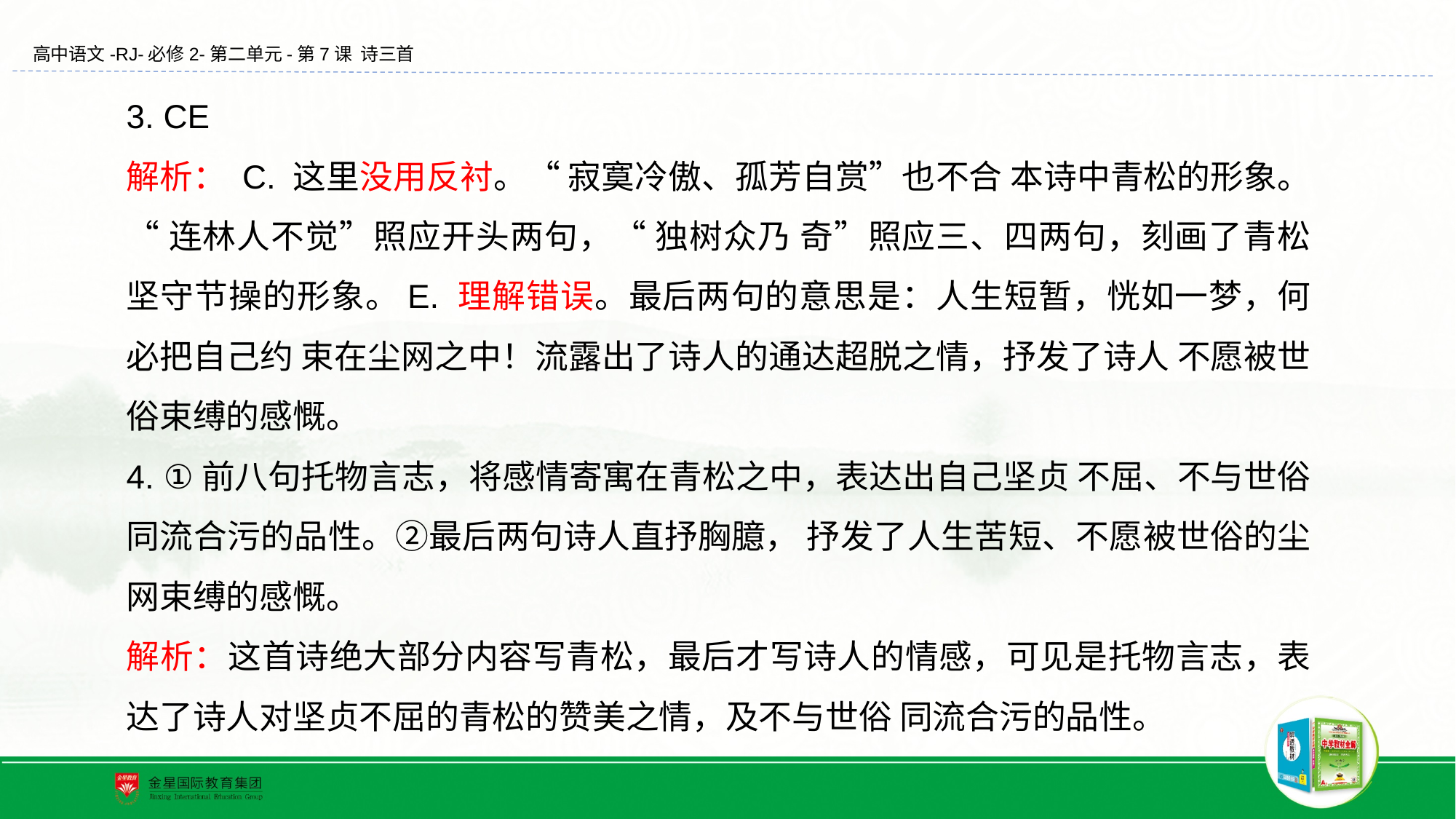

3. CE
解析： C. 这里没用反衬。“ 寂寞冷傲、孤芳自赏”也不合 本诗中青松的形象。“ 连林人不觉”照应开头两句，“ 独树众乃 奇”照应三、四两句，刻画了青松坚守节操的形象。E. 理解错误。最后两句的意思是：人生短暂，恍如一梦，何必把自己约 束在尘网之中！流露出了诗人的通达超脱之情，抒发了诗人 不愿被世俗束缚的感慨。
4. ①前八句托物言志，将感情寄寓在青松之中，表达出自己坚贞 不屈、不与世俗同流合污的品性。②最后两句诗人直抒胸臆， 抒发了人生苦短、不愿被世俗的尘网束缚的感慨。
解析：这首诗绝大部分内容写青松，最后才写诗人的情感，可见是托物言志，表达了诗人对坚贞不屈的青松的赞美之情，及不与世俗 同流合污的品性。